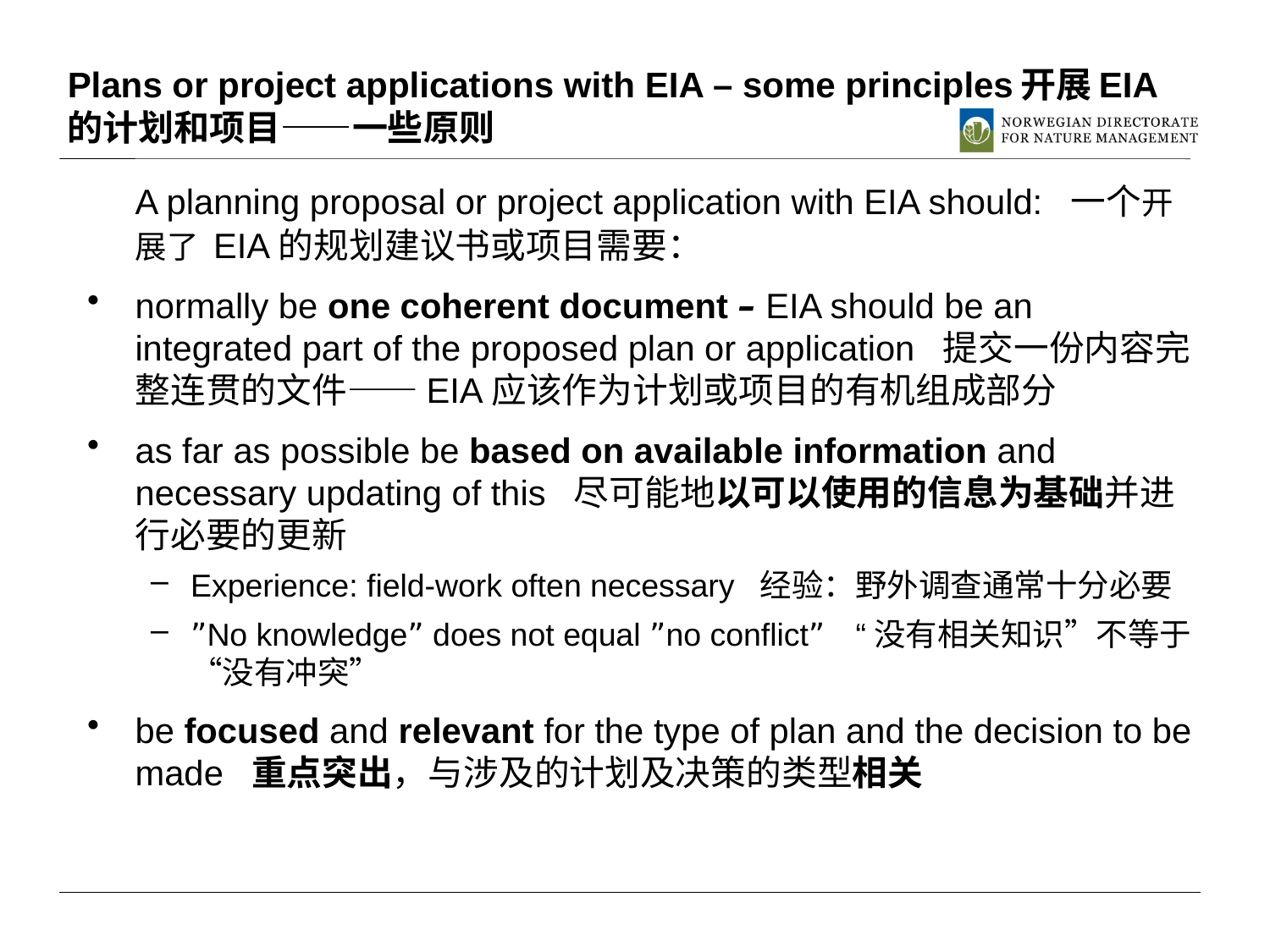

# Plans or project applications with EIA – some principles开展EIA的计划和项目——一些原则
	A planning proposal or project application with EIA should:  一个开展了 EIA的规划建议书或项目需要：
normally be one coherent document – EIA should be an integrated part of the proposed plan or application  提交一份内容完整连贯的文件——EIA应该作为计划或项目的有机组成部分
as far as possible be based on available information and necessary updating of this  尽可能地以可以使用的信息为基础并进行必要的更新
Experience: field-work often necessary  经验：野外调查通常十分必要
”No knowledge” does not equal ”no conflict”   “没有相关知识”不等于“没有冲突”
be focused and relevant for the type of plan and the decision to be made  重点突出，与涉及的计划及决策的类型相关